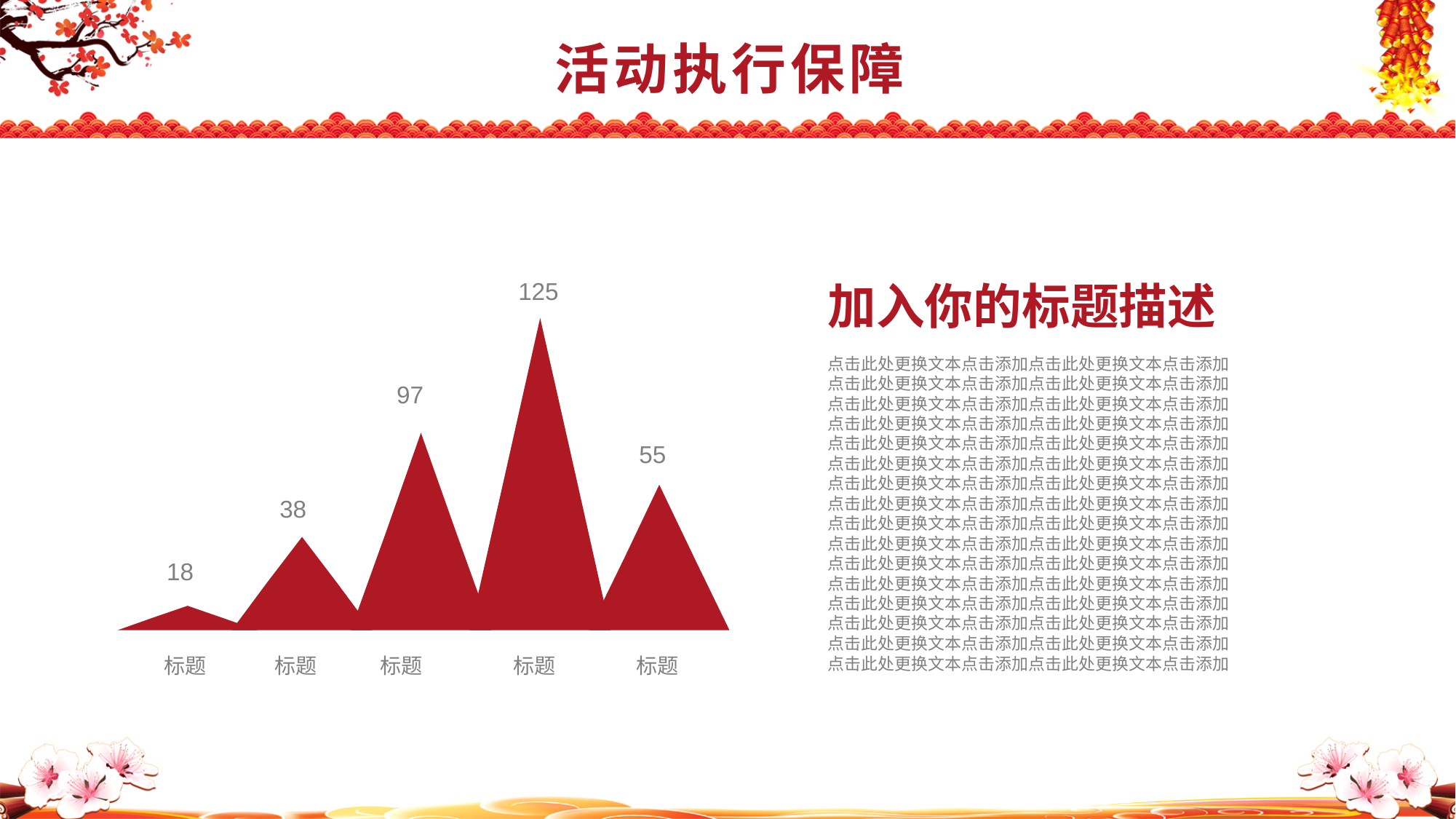

活动执行保障
加入你的标题描述
125

97

55

38

18

标题
标题
标题
标题
标题
点击此处更换文本点击添加点击此处更换文本点击添加
点击此处更换文本点击添加点击此处更换文本点击添加
点击此处更换文本点击添加点击此处更换文本点击添加
点击此处更换文本点击添加点击此处更换文本点击添加
点击此处更换文本点击添加点击此处更换文本点击添加
点击此处更换文本点击添加点击此处更换文本点击添加
点击此处更换文本点击添加点击此处更换文本点击添加
点击此处更换文本点击添加点击此处更换文本点击添加
点击此处更换文本点击添加点击此处更换文本点击添加
点击此处更换文本点击添加点击此处更换文本点击添加
点击此处更换文本点击添加点击此处更换文本点击添加
点击此处更换文本点击添加点击此处更换文本点击添加
点击此处更换文本点击添加点击此处更换文本点击添加
点击此处更换文本点击添加点击此处更换文本点击添加
点击此处更换文本点击添加点击此处更换文本点击添加
点击此处更换文本点击添加点击此处更换文本点击添加